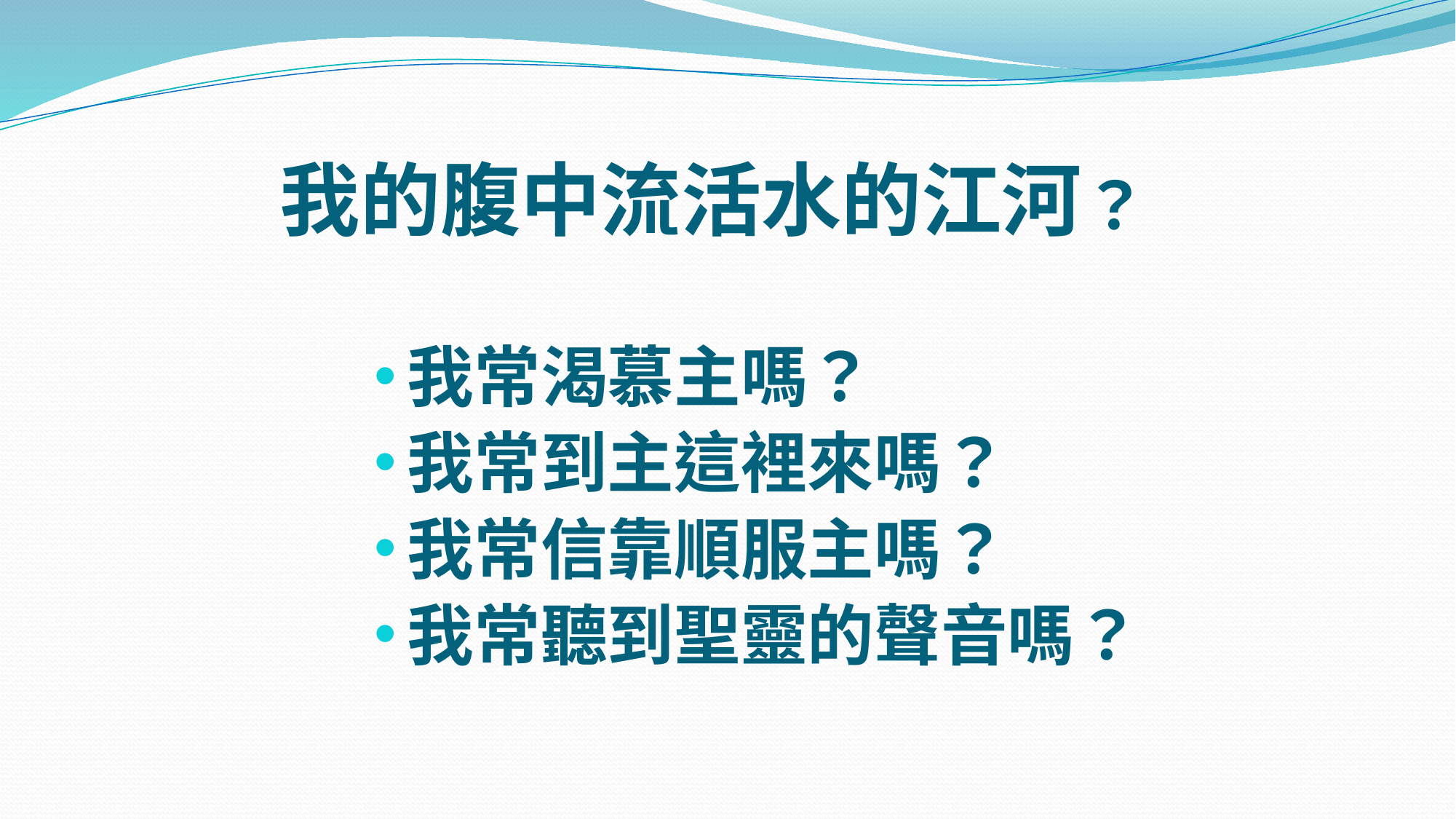

# 我的腹中流活水的江河？
我常渴慕主嗎？
我常到主這裡來嗎？
我常信靠順服主嗎？
我常聽到聖靈的聲音嗎？